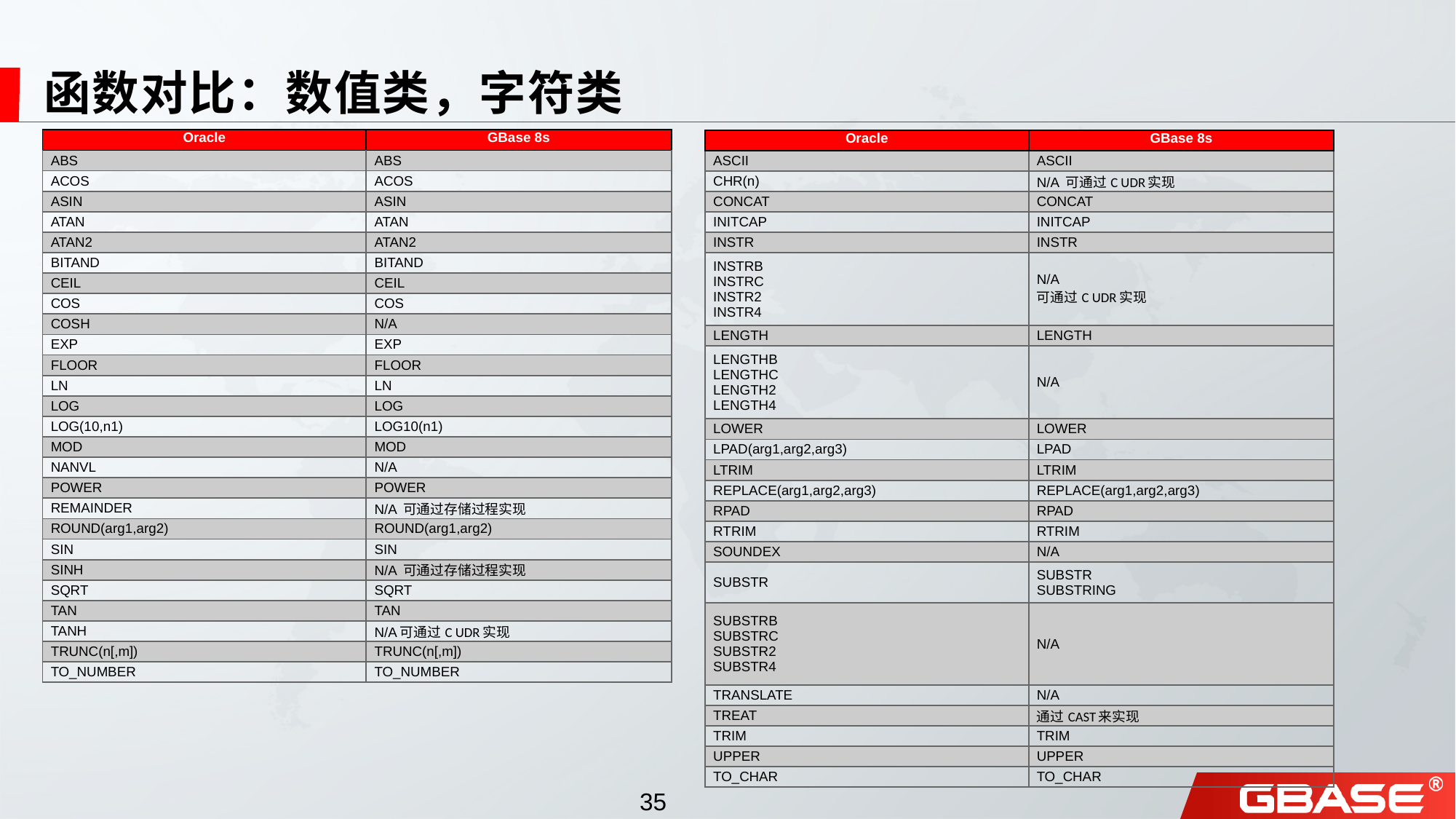

# 函数对比：数值类，字符类
| Oracle | GBase 8s |
| --- | --- |
| ABS | ABS |
| ACOS | ACOS |
| ASIN | ASIN |
| ATAN | ATAN |
| ATAN2 | ATAN2 |
| BITAND | BITAND |
| CEIL | CEIL |
| COS | COS |
| COSH | N/A |
| EXP | EXP |
| FLOOR | FLOOR |
| LN | LN |
| LOG | LOG |
| LOG(10,n1) | LOG10(n1) |
| MOD | MOD |
| NANVL | N/A |
| POWER | POWER |
| REMAINDER | N/A 可通过存储过程实现 |
| ROUND(arg1,arg2) | ROUND(arg1,arg2) |
| SIN | SIN |
| SINH | N/A 可通过存储过程实现 |
| SQRT | SQRT |
| TAN | TAN |
| TANH | N/A可通过C UDR实现 |
| TRUNC(n[,m]) | TRUNC(n[,m]) |
| TO\_NUMBER | TO\_NUMBER |
| Oracle | GBase 8s |
| --- | --- |
| ASCII | ASCII |
| --- | --- |
| CHR(n) | N/A 可通过C UDR实现 |
| CONCAT | CONCAT |
| INITCAP | INITCAP |
| INSTR | INSTR |
| INSTRB INSTRC INSTR2 INSTR4 | N/A 可通过C UDR实现 |
| LENGTH | LENGTH |
| LENGTHB LENGTHC LENGTH2 LENGTH4 | N/A |
| LOWER | LOWER |
| LPAD(arg1,arg2,arg3) | LPAD |
| LTRIM | LTRIM |
| REPLACE(arg1,arg2,arg3) | REPLACE(arg1,arg2,arg3) |
| RPAD | RPAD |
| RTRIM | RTRIM |
| SOUNDEX | N/A |
| SUBSTR | SUBSTR SUBSTRING |
| SUBSTRB SUBSTRC SUBSTR2 SUBSTR4 | N/A |
| TRANSLATE | N/A |
| TREAT | 通过CAST来实现 |
| TRIM | TRIM |
| UPPER | UPPER |
| TO\_CHAR | TO\_CHAR |